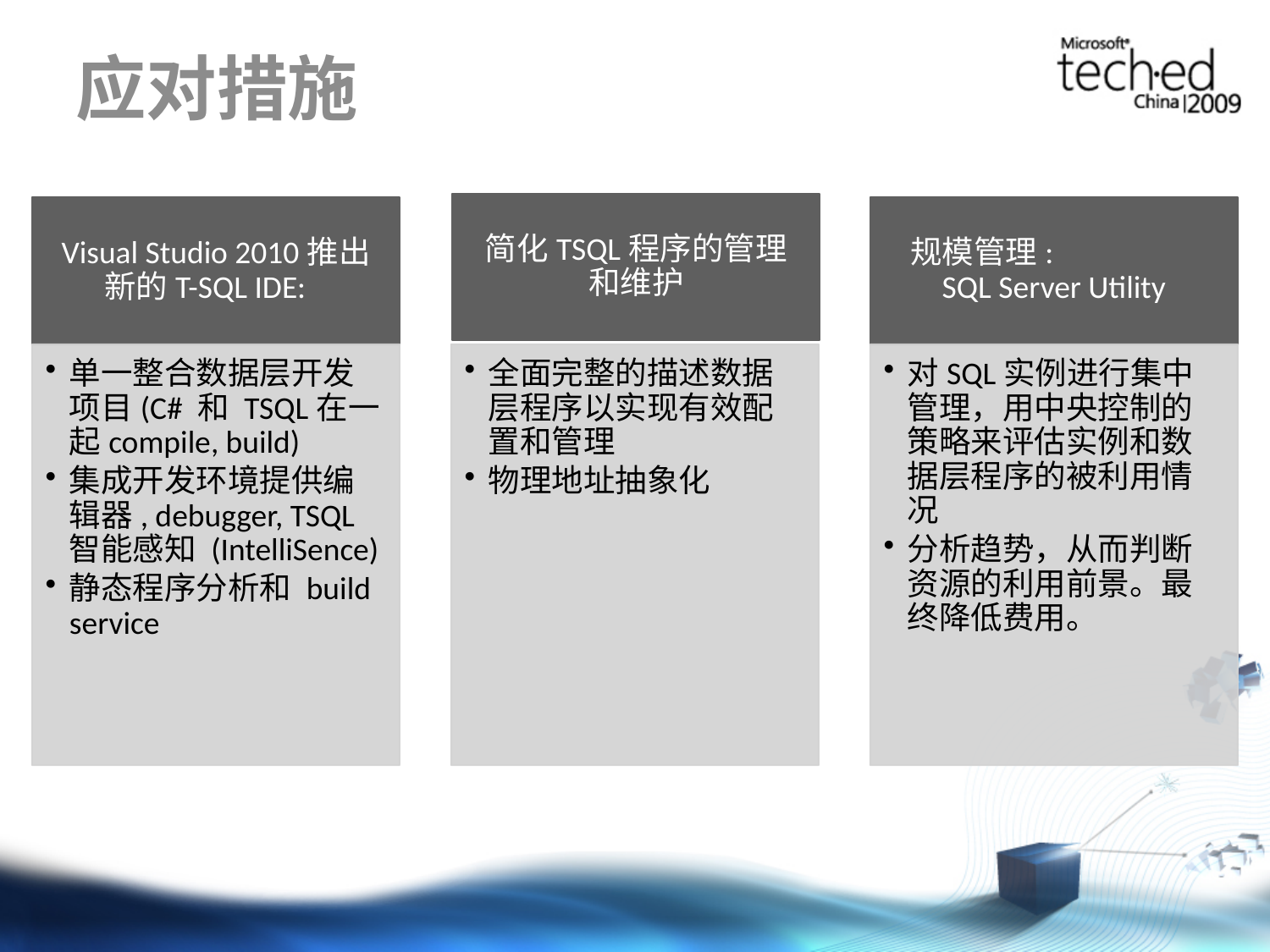

# 应对措施
Visual Studio 2010推出新的T-SQL IDE:
单一整合数据层开发项目(C# 和 TSQL在一起compile, build)
集成开发环境提供编辑器, debugger, TSQL智能感知 (IntelliSence)
静态程序分析和 build service
简化TSQL程序的管理和维护
全面完整的描述数据层程序以实现有效配置和管理
物理地址抽象化
规模管理:                     SQL Server Utility
对SQL实例进行集中管理，用中央控制的策略来评估实例和数据层程序的被利用情况
分析趋势，从而判断资源的利用前景。最终降低费用。